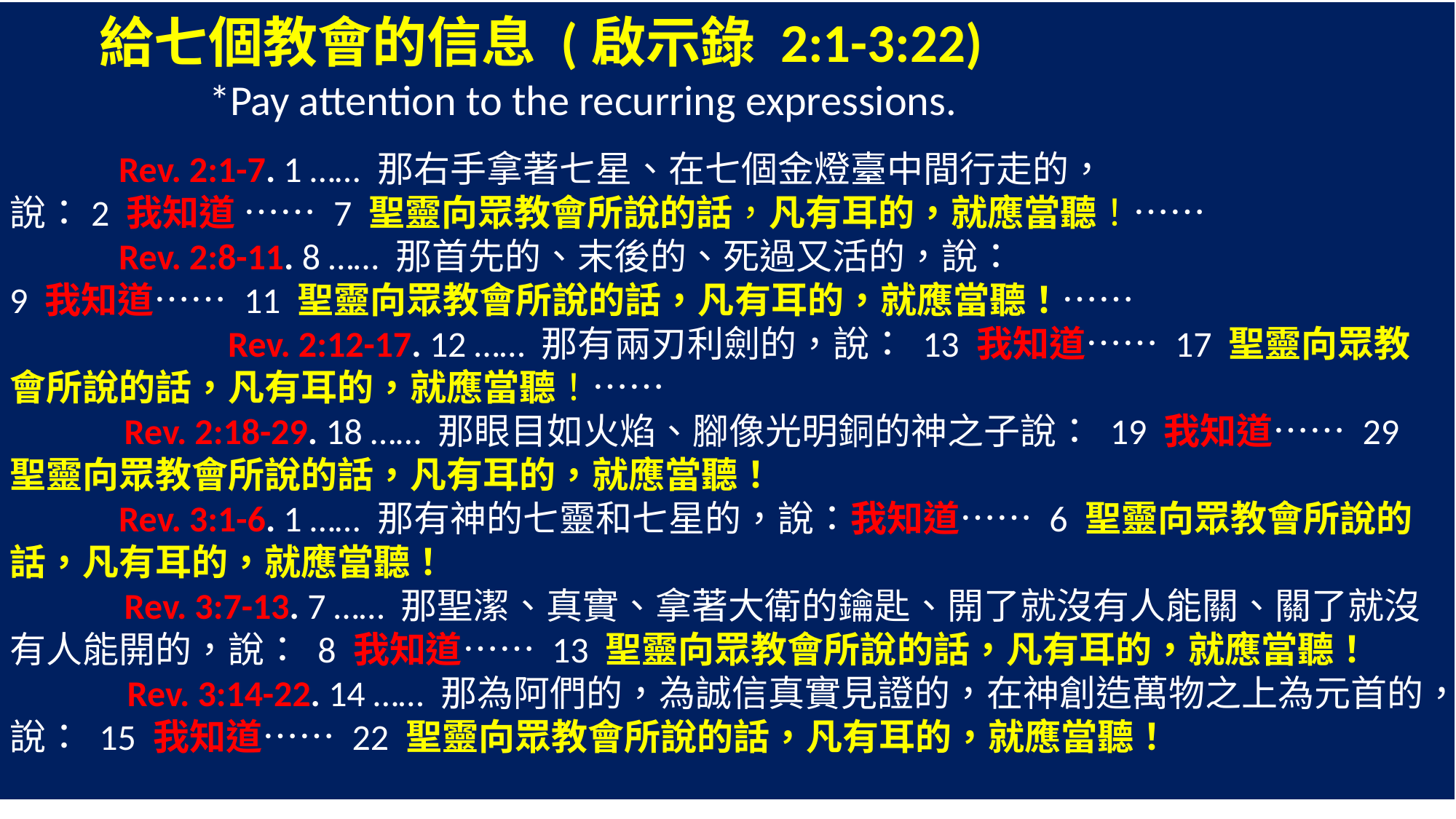

給七個教會的信息 (啟示錄 2:1-3:22)
	           *Pay attention to the recurring expressions.

      	Rev. 2:1-7. 1 …… 那右手拿著七星、在七個金燈臺中間行走的，
說：2 我知道 …… 7 聖靈向眾教會所說的話，凡有耳的，就應當聽！……
	Rev. 2:8-11. 8 …… 那首先的、末後的、死過又活的，說：
9 我知道…… 11 聖靈向眾教會所說的話，凡有耳的，就應當聽！……
               	Rev. 2:12-17. 12 …… 那有兩刃利劍的，說： 13 我知道…… 17 聖靈向眾教會所說的話，凡有耳的，就應當聽！……
              Rev. 2:18-29. 18 …… 那眼目如火焰、腳像光明銅的神之子說： 19 我知道…… 29 聖靈向眾教會所說的話，凡有耳的，就應當聽！
	Rev. 3:1-6. 1 …… 那有神的七靈和七星的，說：我知道…… 6 聖靈向眾教會所說的話，凡有耳的，就應當聽！
              Rev. 3:7-13. 7 …… 那聖潔、真實、拿著大衛的鑰匙、開了就沒有人能關、關了就沒有人能開的，說： 8 我知道…… 13 聖靈向眾教會所說的話，凡有耳的，就應當聽！
	 Rev. 3:14-22. 14 …… 那為阿們的，為誠信真實見證的，在神創造萬物之上為元首的，說： 15 我知道…… 22 聖靈向眾教會所說的話，凡有耳的，就應當聽！